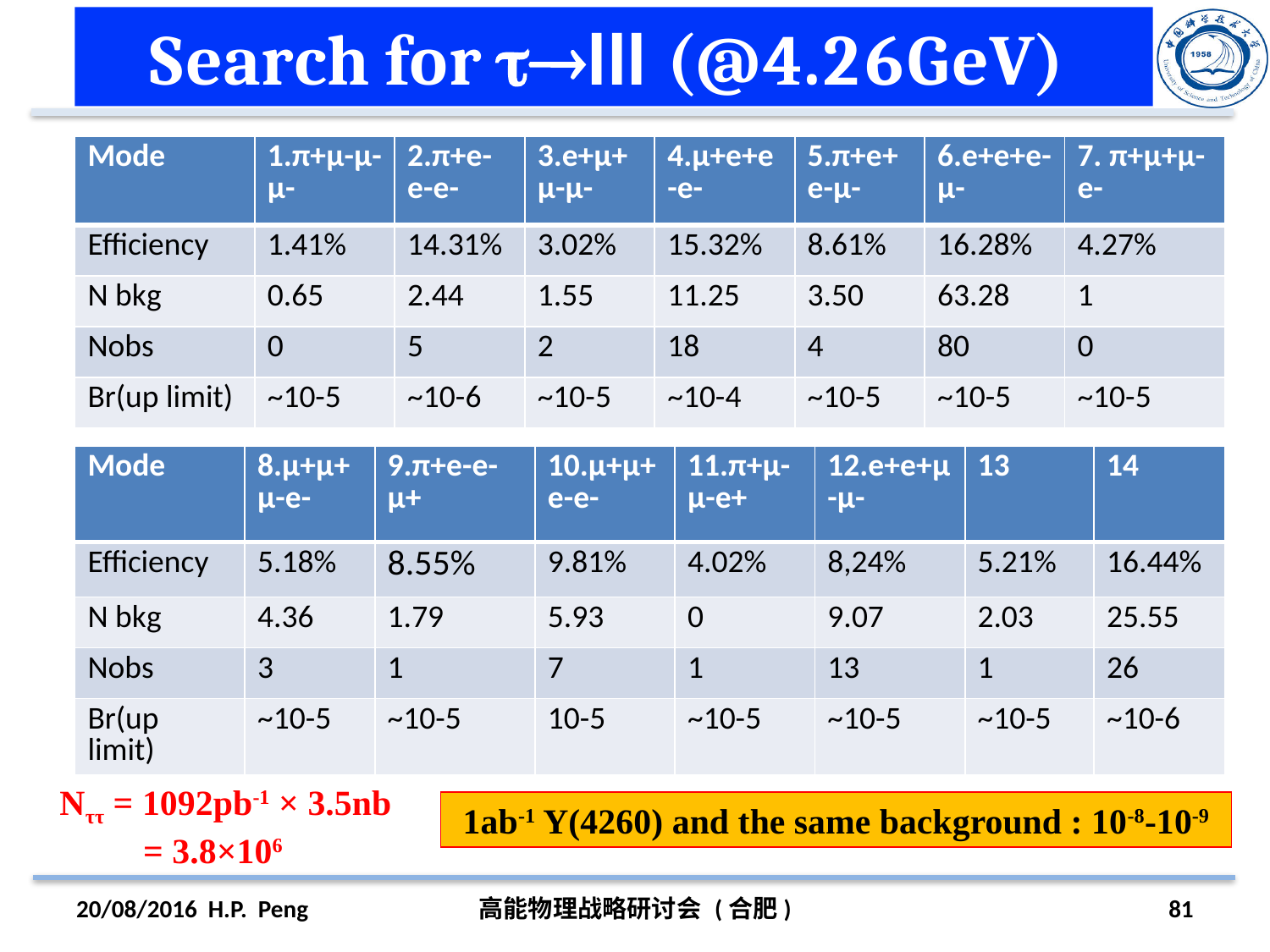

# Search for τ→lll (@4.26GeV)
| Mode | 1.π+μ-μ-μ- | 2.π+e-e-e- | 3.e+μ+μ-μ- | 4.μ+e+e-e- | 5.π+e+e-μ- | 6.e+e+e-μ- | 7. π+μ+μ-e- |
| --- | --- | --- | --- | --- | --- | --- | --- |
| Efficiency | 1.41% | 14.31% | 3.02% | 15.32% | 8.61% | 16.28% | 4.27% |
| N bkg | 0.65 | 2.44 | 1.55 | 11.25 | 3.50 | 63.28 | 1 |
| Nobs | 0 | 5 | 2 | 18 | 4 | 80 | 0 |
| Br(up limit) | ~10-5 | ~10-6 | ~10-5 | ~10-4 | ~10-5 | ~10-5 | ~10-5 |
| Mode | 8.μ+μ+μ-e- | 9.π+e-e-μ+ | 10.μ+μ+e-e- | 11.π+μ-μ-e+ | 12.e+e+μ-μ- | 13 | 14 |
| --- | --- | --- | --- | --- | --- | --- | --- |
| Efficiency | 5.18% | 8.55% | 9.81% | 4.02% | 8,24% | 5.21% | 16.44% |
| N bkg | 4.36 | 1.79 | 5.93 | 0 | 9.07 | 2.03 | 25.55 |
| Nobs | 3 | 1 | 7 | 1 | 13 | 1 | 26 |
| Br(up limit) | ~10-5 | ~10-5 | 10-5 | ~10-5 | ~10-5 | ~10-5 | ~10-6 |
Nττ = 1092pb-1 × 3.5nb = 3.8×106
1ab-1 Y(4260) and the same background : 10-8-10-9
20/08/2016  H.P.  Peng
高能物理战略研讨会 (合肥)
81